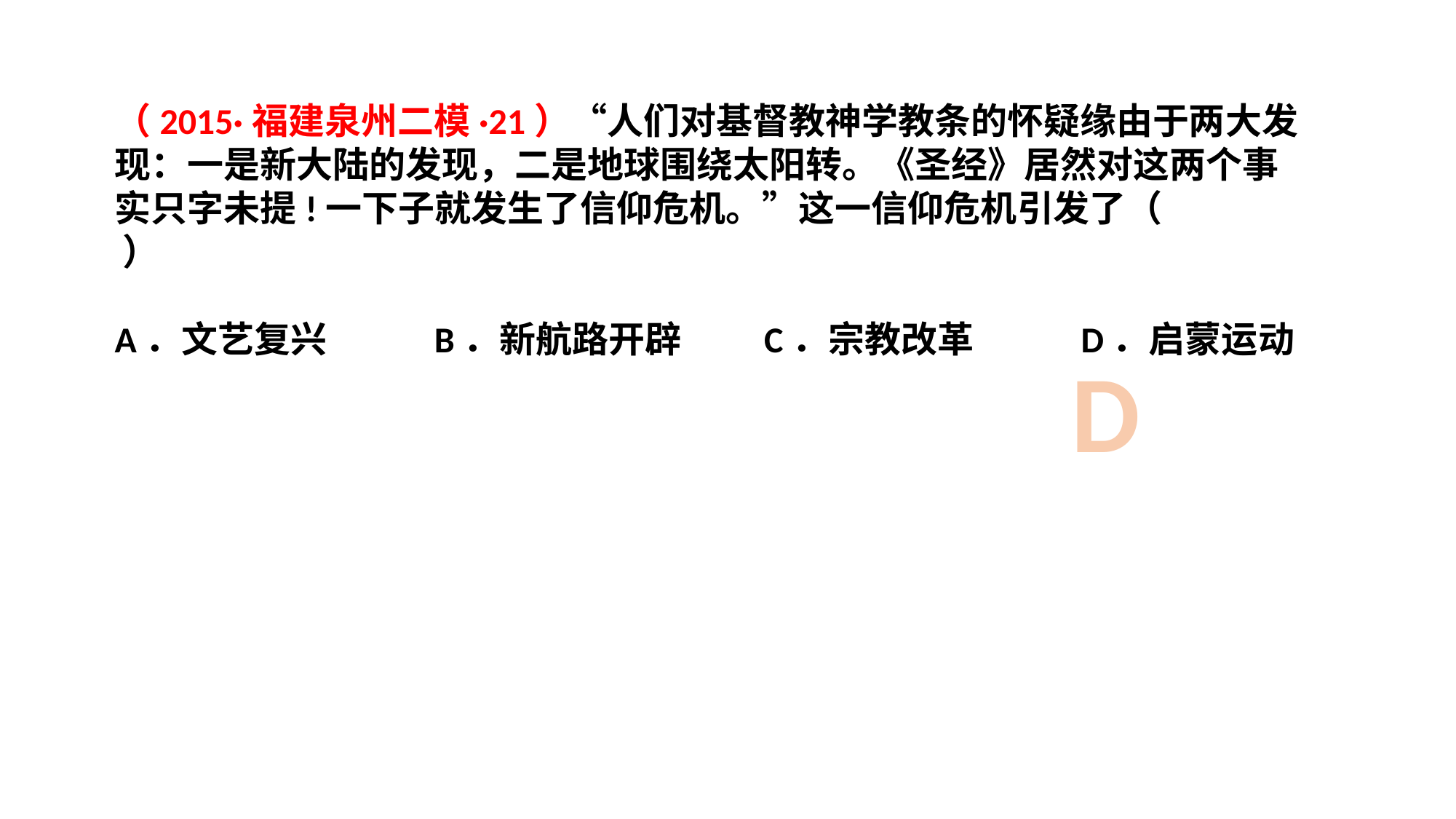

（2015·福建泉州二模·21）“人们对基督教神学教条的怀疑缘由于两大发现：一是新大陆的发现，二是地球围绕太阳转。《圣经》居然对这两个事实只字未提!一下子就发生了信仰危机。”这一信仰危机引发了（　　        ）

A．文艺复兴            B．新航路开辟         C．宗教改革            D．启蒙运动

D